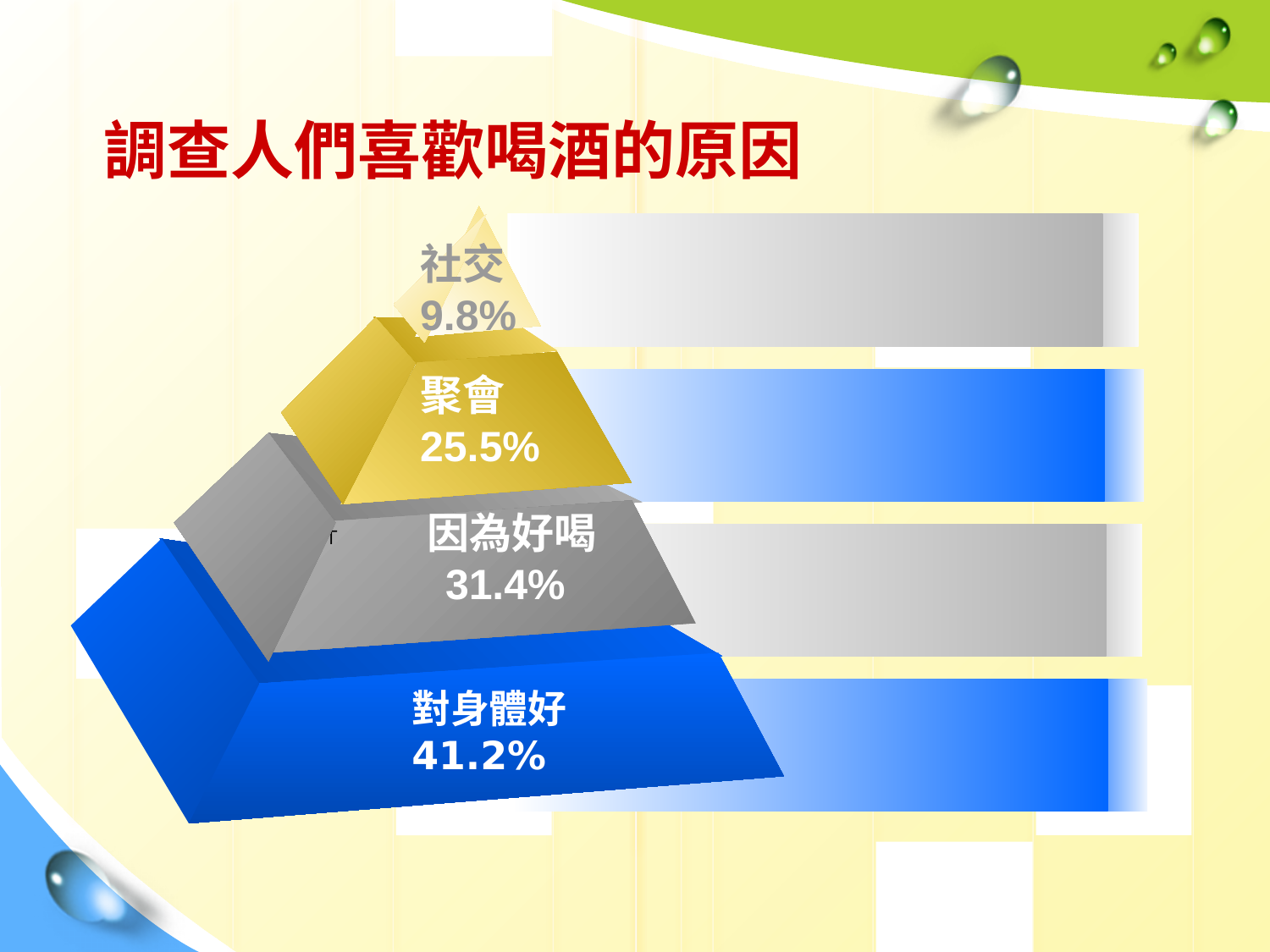

調查人們喜歡喝酒的原因

社交
9.8%

聚會
25.5%

rr 「               因為好喝
              31.4%

對身體好  41.2%